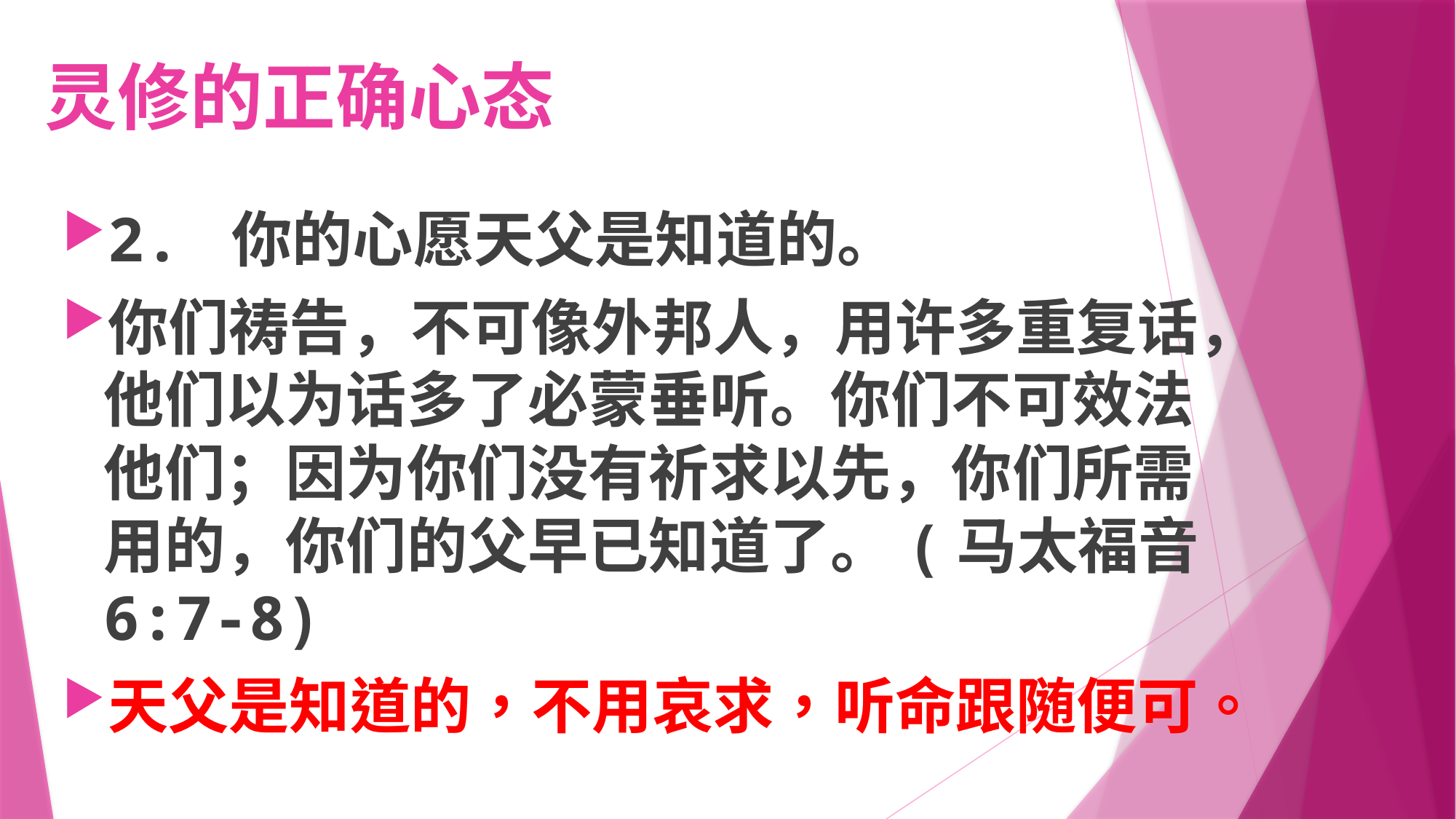

# 灵修的正确心态
2. 你的心愿天父是知道的。
你们祷告，不可像外邦人，用许多重复话，他们以为话多了必蒙垂听。你们不可效法他们；因为你们没有祈求以先，你们所需用的，你们的父早已知道了。(马太福音 6:7-8)
天父是知道的，不用哀求，听命跟随便可。